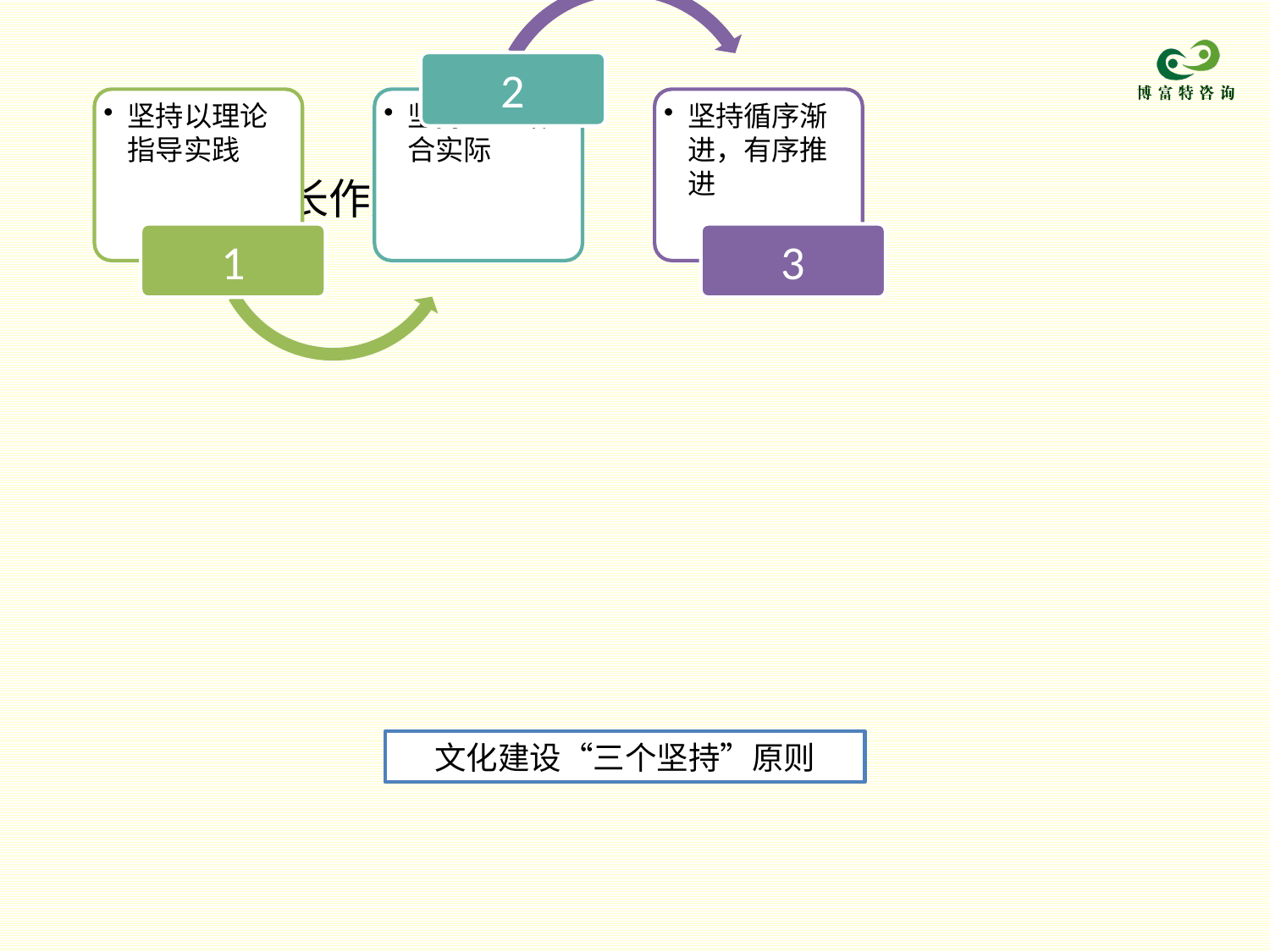

发挥班组长作用
坚持以理论指导实践
1
坚持理论结合实际
2
坚持循序渐进，有序推进
3
文化建设“三个坚持”原则